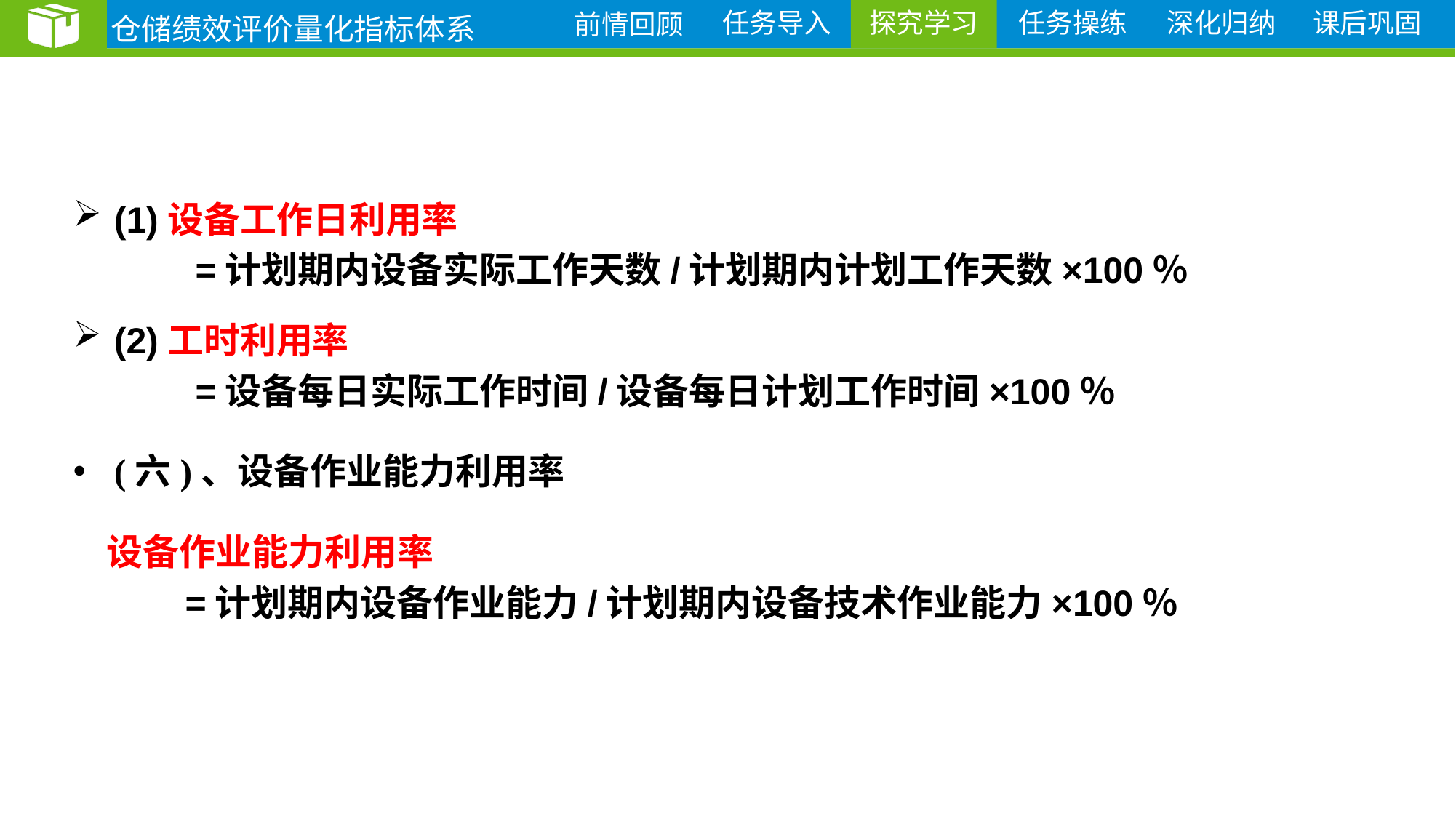

仓储绩效评价量化指标体系
探究学习
(1)设备工作日利用率
            =计划期内设备实际工作天数/计划期内计划工作天数×100％

(2)工时利用率
            =设备每日实际工作时间/设备每日计划工作时间×100％

(六)、设备作业能力利用率

   设备作业能力利用率
           =计划期内设备作业能力/计划期内设备技术作业能力×100％